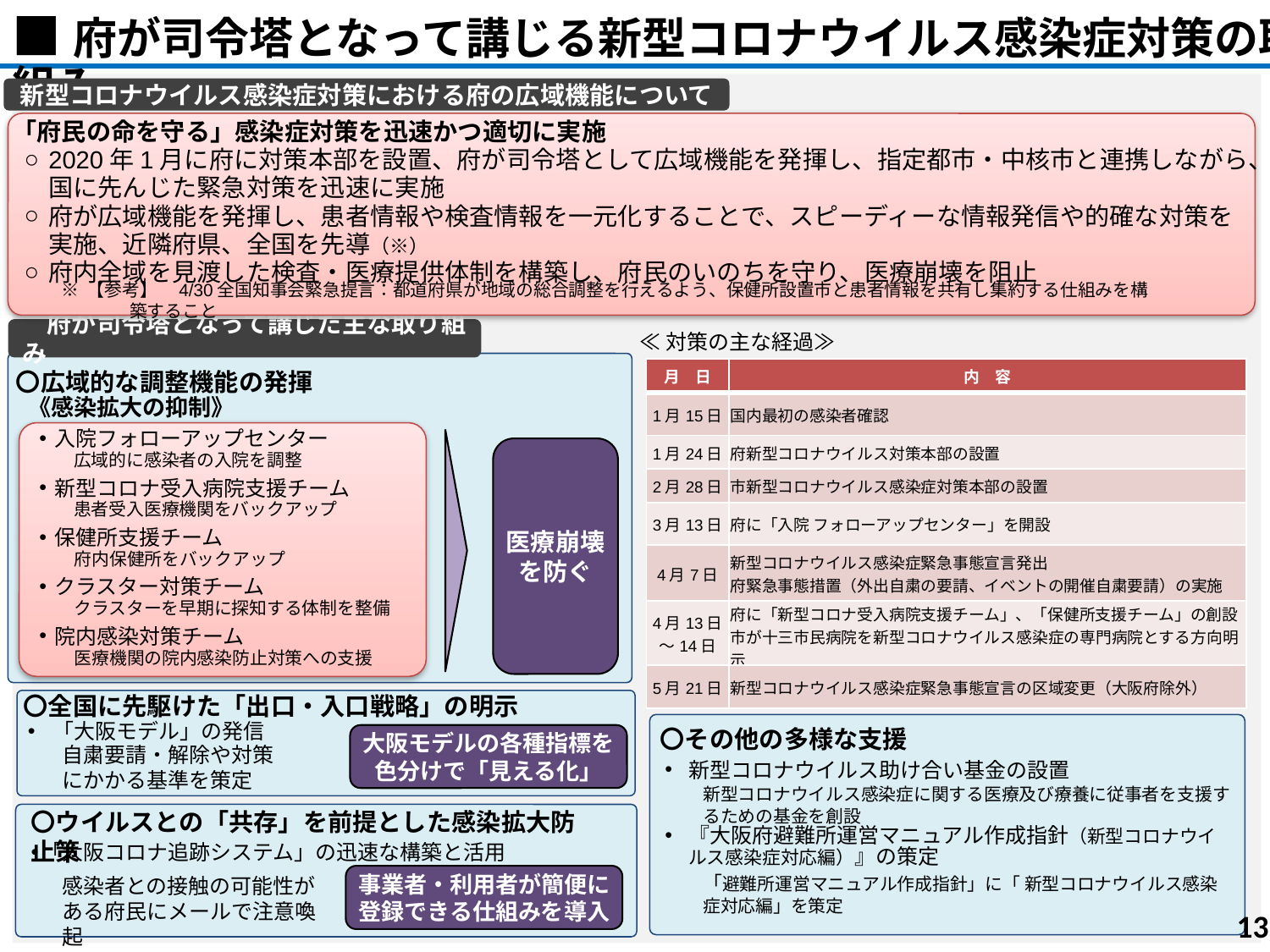

■府が司令塔となって講じる新型コロナウイルス感染症対策の取組み

新型コロナウイルス感染症対策における府の広域機能について
「府民の命を守る」感染症対策を迅速かつ適切に実施
2020年1月に府に対策本部を設置、府が司令塔として広域機能を発揮し、指定都市・中核市と連携しながら、国に先んじた緊急対策を迅速に実施
府が広域機能を発揮し、患者情報や検査情報を一元化することで、スピーディーな情報発信や的確な対策を実施、近隣府県、全国を先導（※）
府内全域を見渡した検査・医療提供体制を構築し、府民のいのちを守り、医療崩壊を阻止

※ 【参考】　4/30全国知事会緊急提言：都道府県が地域の総合調整を行えるよう、保健所設置市と患者情報を共有し集約する仕組みを構築すること
　府が司令塔となって講じた主な取り組み
≪対策の主な経過≫

〇広域的な調整機能の発揮
医療崩壊
を防ぐ

| 月　日 | 内　容 |
| --- | --- |
| 1月15日 | 国内最初の感染者確認 |
| 1月24日 | 府新型コロナウイルス対策本部の設置 |
| 2月28日 | 市新型コロナウイルス感染症対策本部の設置 |
| 3月13日 | 府に「入院 フォローアップセンター」を開設 |
| 4月7日 | 新型コロナウイルス感染症緊急事態宣言発出 府緊急事態措置（外出自粛の要請、イベントの開催自粛要請）の実施 |
| 4月13日 ～14日 | 府に「新型コロナ受入病院支援チーム」、「保健所支援チーム」の創設 市が十三市民病院を新型コロナウイルス感染症の専門病院とする方向明示 |
| 5月21日 | 新型コロナウイルス感染症緊急事態宣言の区域変更（大阪府除外） |
《感染拡大の抑制》
入院フォローアップセンター
広域的に感染者の入院を調整
新型コロナ受入病院支援チーム
患者受入医療機関をバックアップ
保健所支援チーム
府内保健所をバックアップ
クラスター対策チーム
クラスターを早期に探知する体制を整備
院内感染対策チーム
医療機関の院内感染防止対策への支援
〇全国に先駆けた「出口・入口戦略」の明示

「大阪モデル」の発信

〇その他の多様な支援
大阪モデルの各種指標を
色分けで「見える化」
自粛要請・解除や対策にかかる基準を策定
新型コロナウイルス助け合い基金の設置
新型コロナウイルス感染症に関する医療及び療養に従事者を支援するための基金を創設
『大阪府避難所運営マニュアル作成指針（新型コロナウイルス感染症対応編）』の策定
「避難所運営マニュアル作成指針」に「 新型コロナウイルス感染症対応編」を策定
〇ウイルスとの「共存」を前提とした感染拡大防止策
感染者との接触の可能性が
ある府民にメールで注意喚起

「大阪コロナ追跡システム」の迅速な構築と活用
事業者・利用者が簡便に登録できる仕組みを導入
13